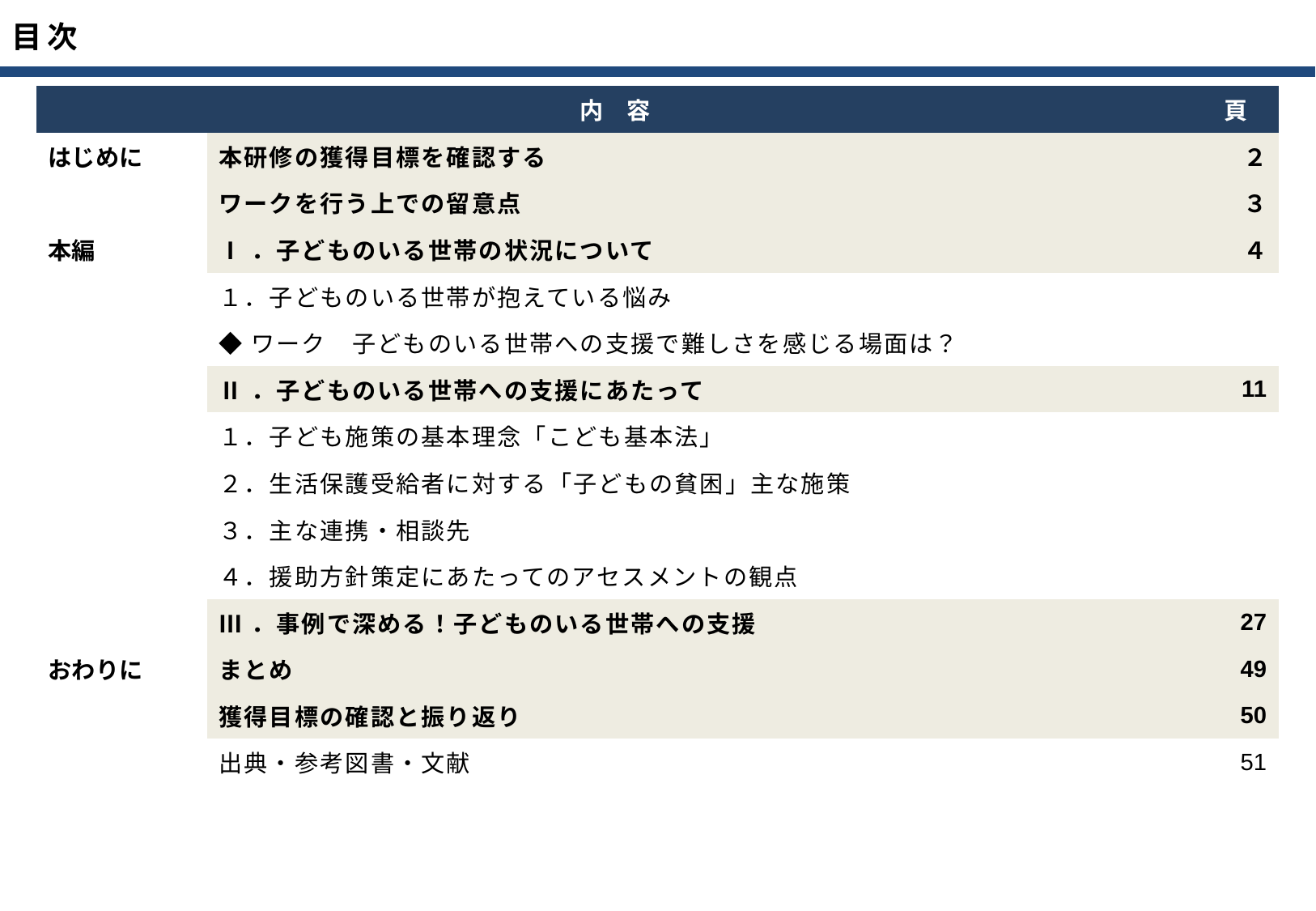

| 内　容 |  | 頁 |
| --- | --- | --- |
| はじめに | 本研修の獲得目標を確認する | ２ |
|  | ワークを行う上での留意点 | ３ |
| 本編 | Ⅰ．子どものいる世帯の状況について | ４ |
|  | １．子どものいる世帯が抱えている悩み |  |
|  | ◆ワーク　子どものいる世帯への支援で難しさを感じる場面は？ |  |
|  | Ⅱ．子どものいる世帯への支援にあたって | 11 |
|  | １．子ども施策の基本理念「こども基本法」 |  |
|  | ２．生活保護受給者に対する「子どもの貧困」主な施策 |  |
|  | ３．主な連携・相談先 |  |
|  | ４．援助方針策定にあたってのアセスメントの観点 |  |
|  | Ⅲ．事例で深める！子どものいる世帯への支援 | 27 |
| おわりに | まとめ | 49 |
|  | 獲得目標の確認と振り返り | 50 |
|  | 出典・参考図書・文献 | 51 |